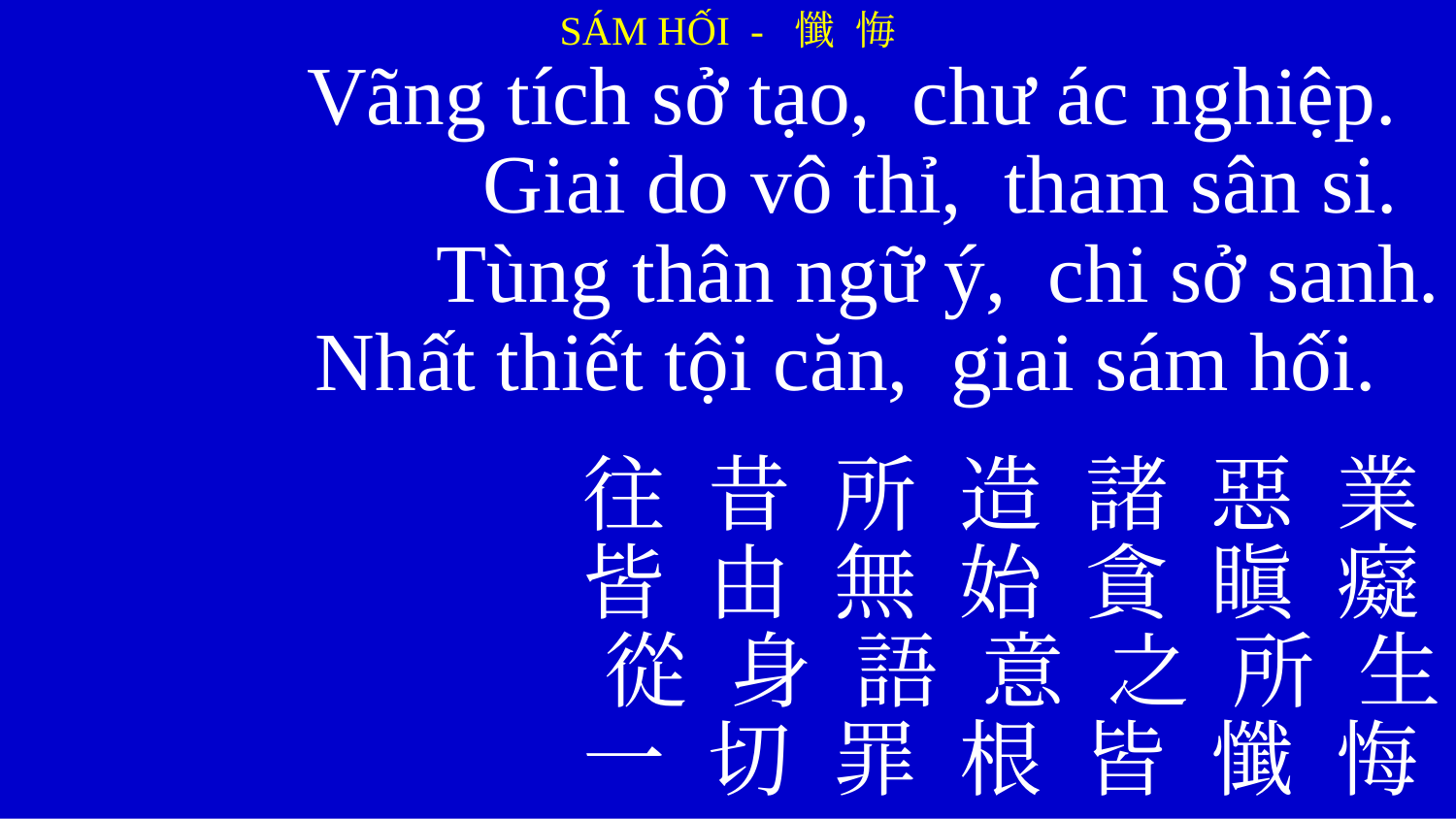

SÁM HỐI  -  懺  悔
Vãng tích sở tạo,  chư ác nghiệp.
Giai do vô thỉ,  tham sân si.
Tùng thân ngữ ý,  chi sở sanh.
Nhất thiết tội căn,  giai sám hối.

往  昔  所  造  諸  惡  業
皆  由  無  始  貪  瞋  癡
從  身  語  意  之  所  生
一  切  罪  根  皆  懺  悔